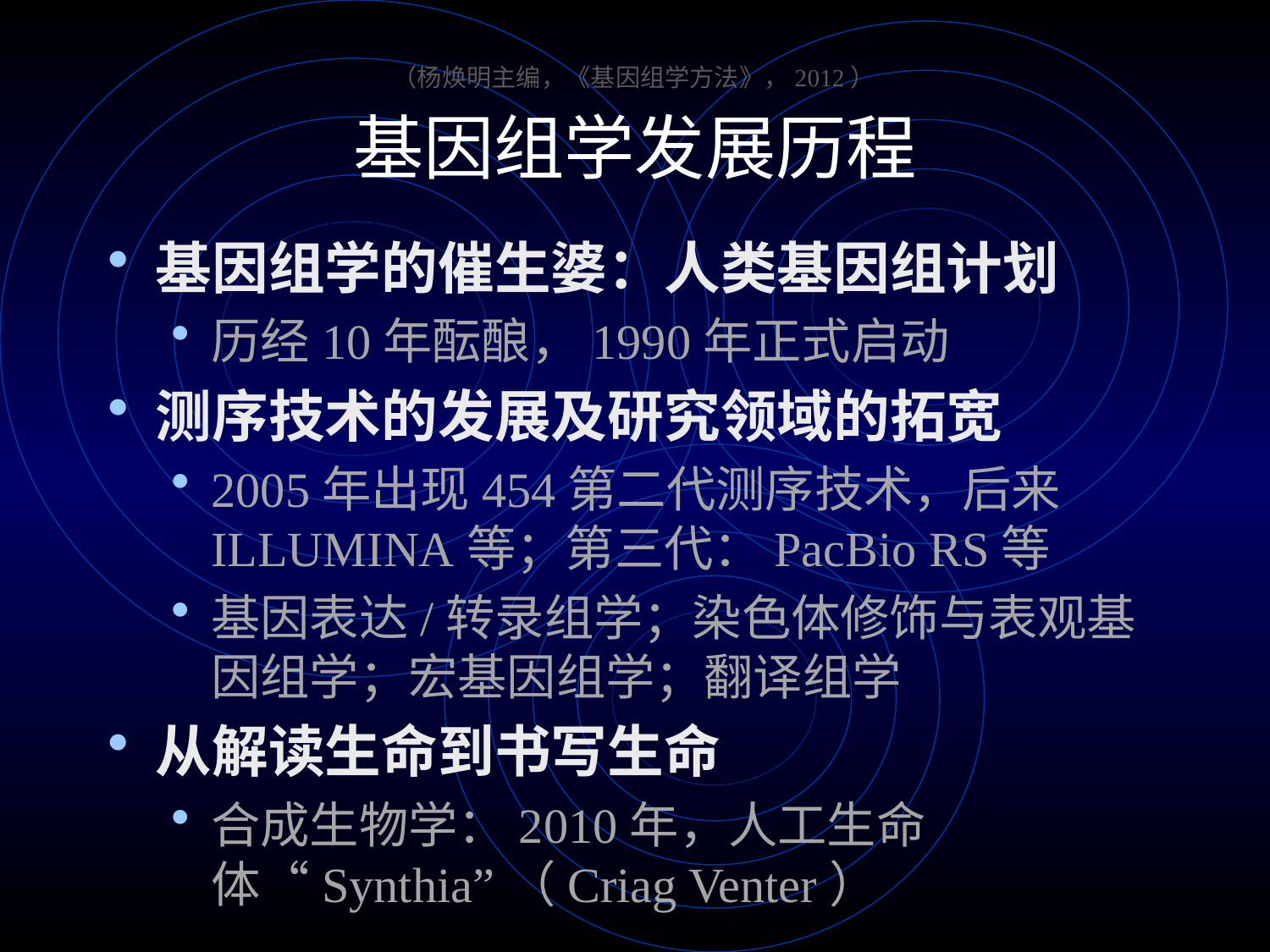

（杨焕明主编，《基因组学方法》，2012）
# 基因组学发展历程
基因组学的催生婆：人类基因组计划
历经10年酝酿，1990年正式启动
测序技术的发展及研究领域的拓宽
2005年出现454第二代测序技术，后来ILLUMINA等；第三代：PacBio RS等
基因表达/转录组学；染色体修饰与表观基因组学；宏基因组学；翻译组学
从解读生命到书写生命
合成生物学：2010年，人工生命体“Synthia”（Criag Venter）